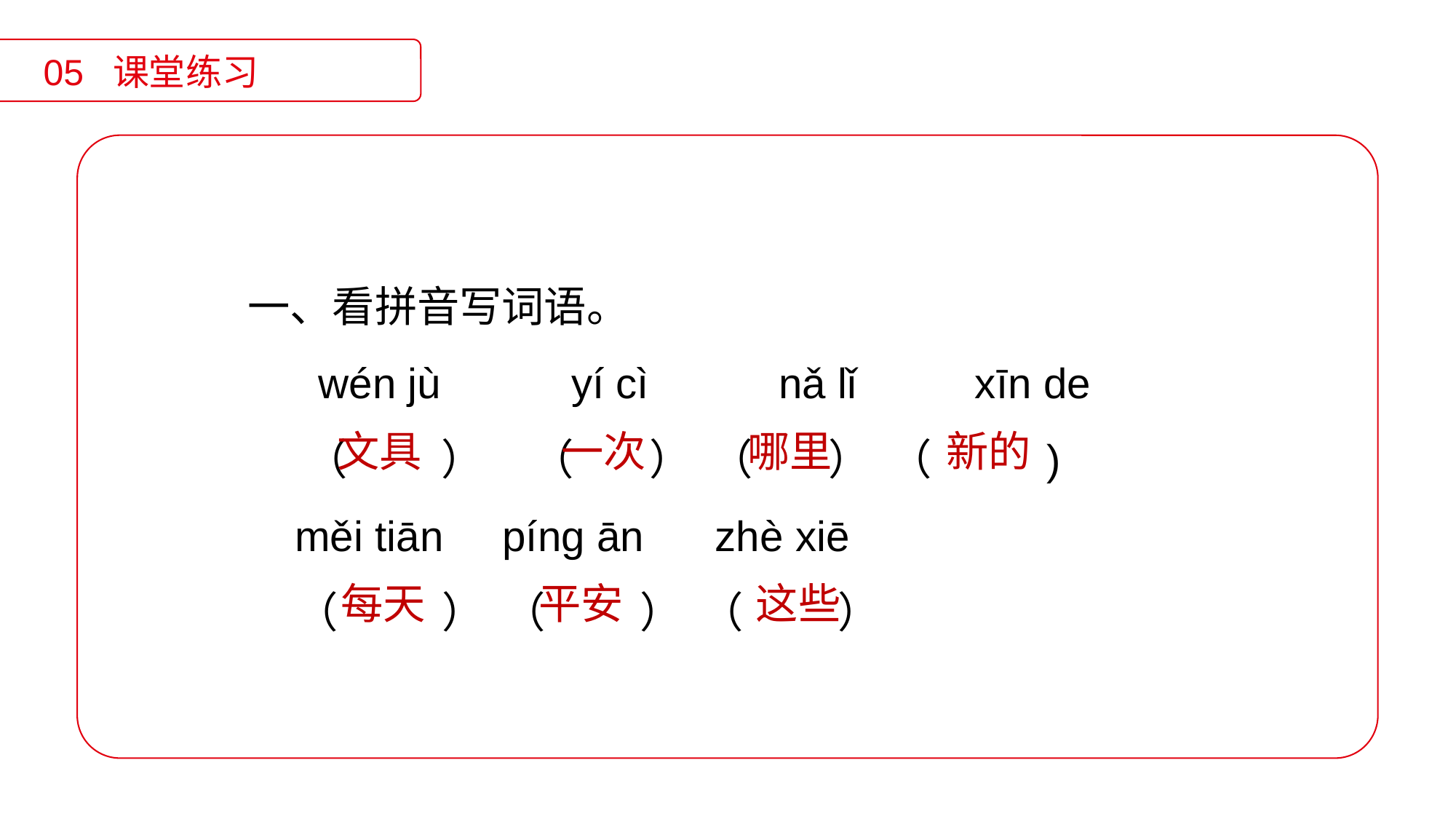

05  课堂练习

一、看拼音写词语。
      wén jù           yí cì           nǎ lǐ          xīn de
     （          ）     （        ）  （        ）  （           )
    měi tiān     pínɡ ān      zhè xiē
    （           ）  （          ）  （          ）
文具
 一次
哪里
新的
每天
平安
  这些